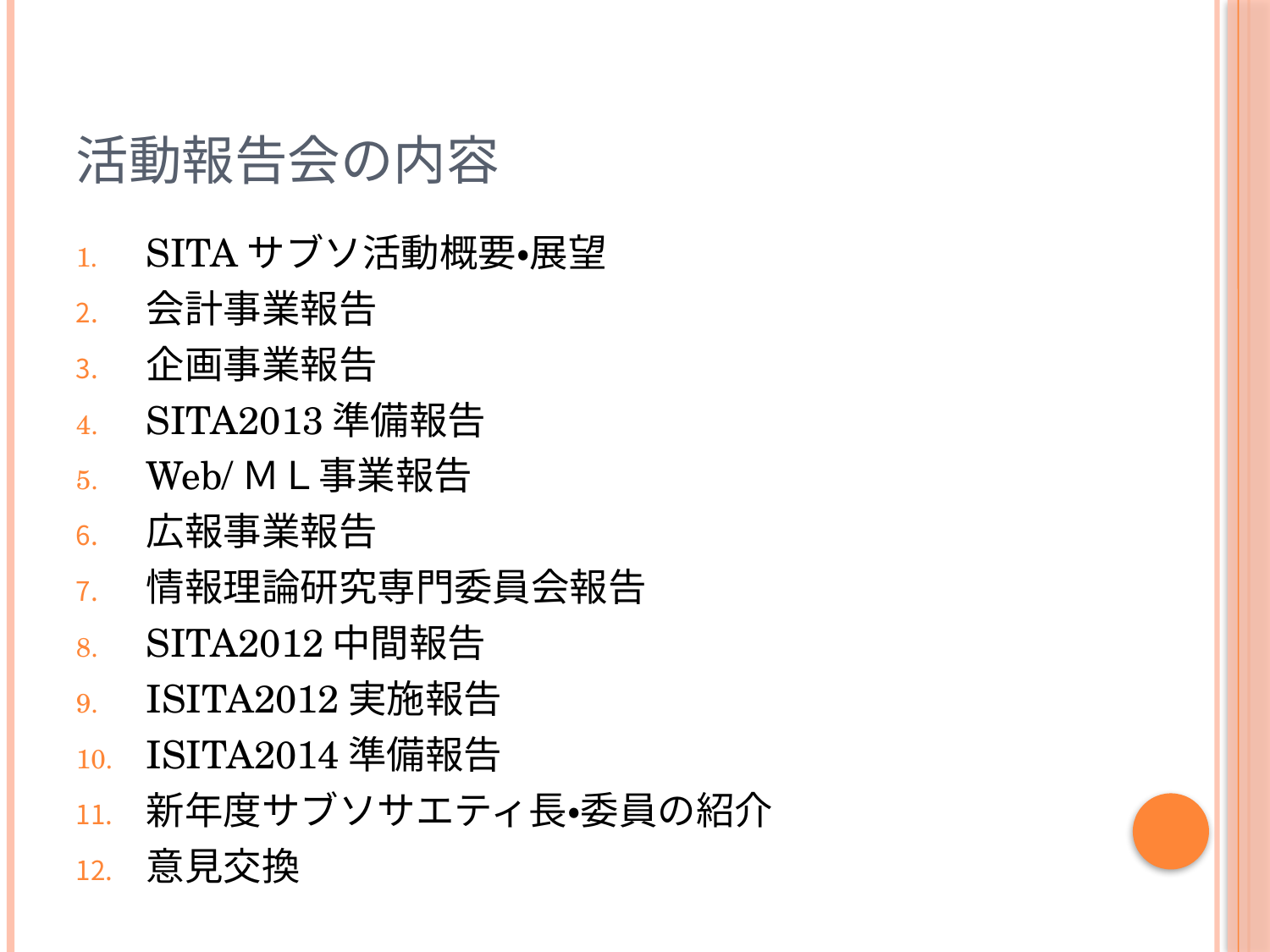

# 活動報告会の内容
SITAサブソ活動概要・展望
会計事業報告
企画事業報告
SITA2013準備報告
Web/ＭＬ事業報告
広報事業報告
情報理論研究専門委員会報告
SITA2012中間報告
ISITA2012実施報告
ISITA2014準備報告
新年度サブソサエティ長・委員の紹介
意見交換